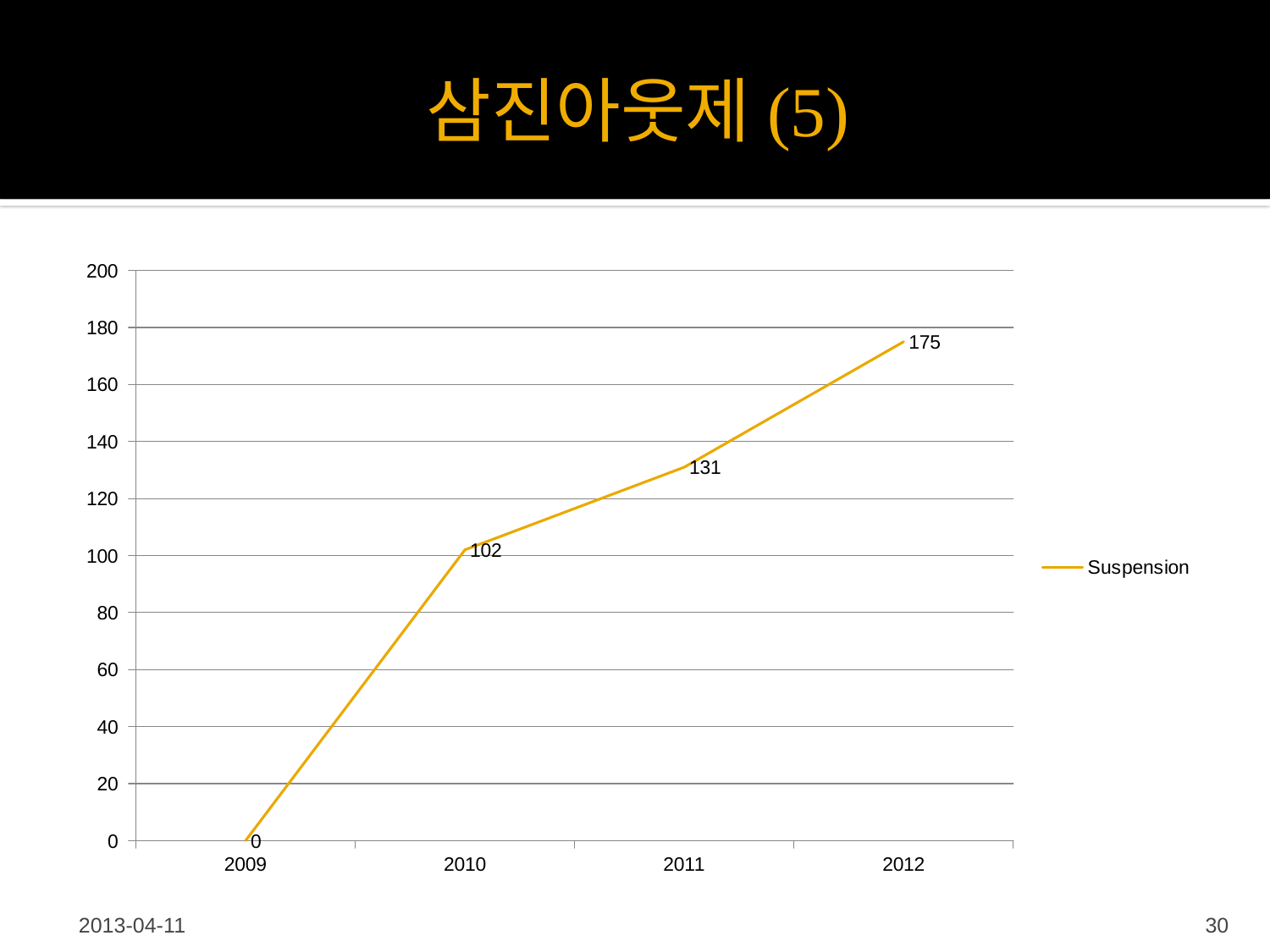

# 삼진아웃제(5)

### Chart

| Category | Suspension |
|---|---|
| 2009 | 0.0 |
| 2010 | 102.0 |
| 2011 | 131.0 |
| 2012 | 175.0 |
2013-04-11
30